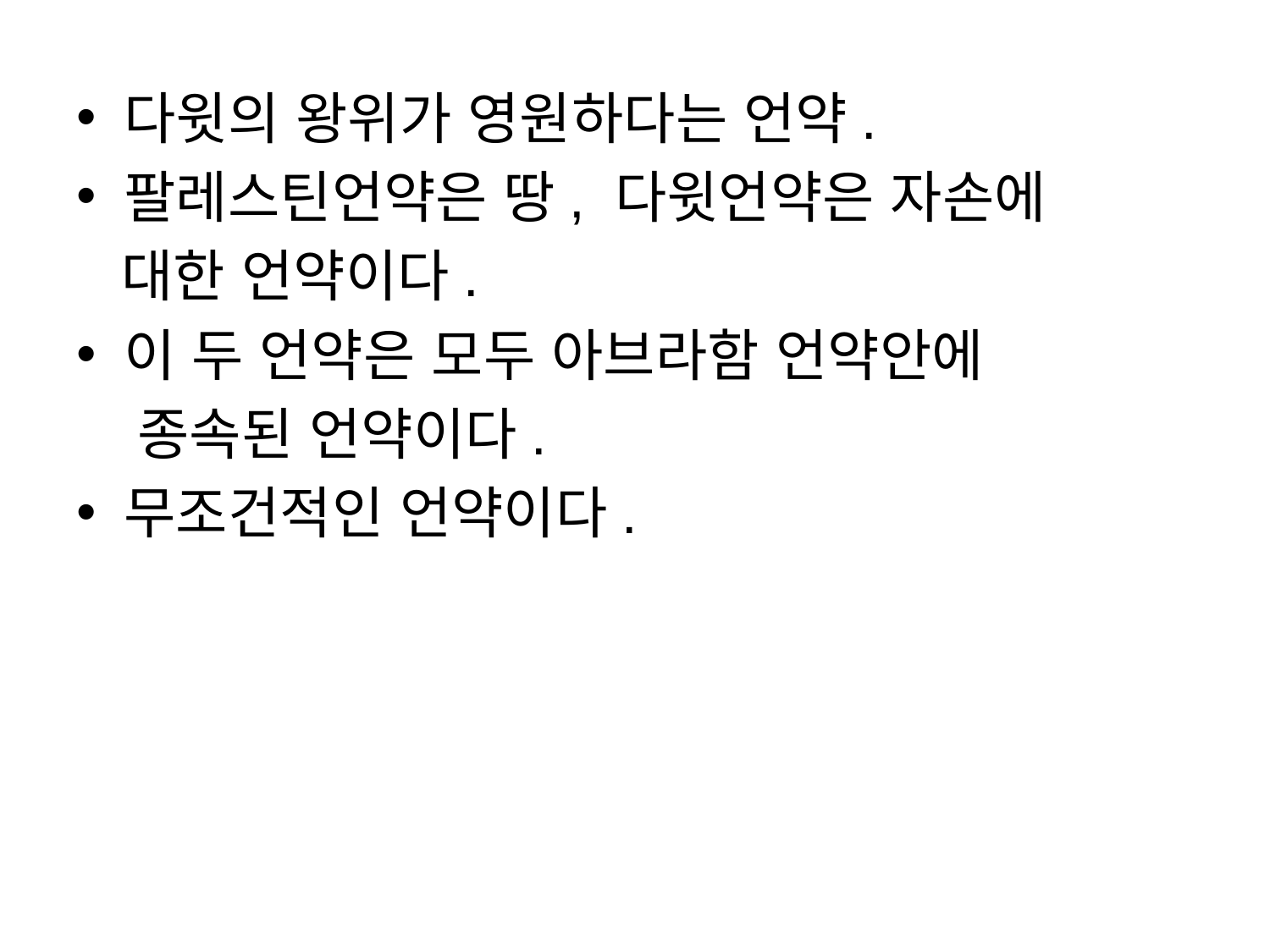

다윗의 왕위가 영원하다는 언약.
팔레스틴언약은 땅, 다윗언약은 자손에
  대한 언약이다.
이 두 언약은 모두 아브라함 언약안에
   종속된 언약이다.
무조건적인 언약이다.